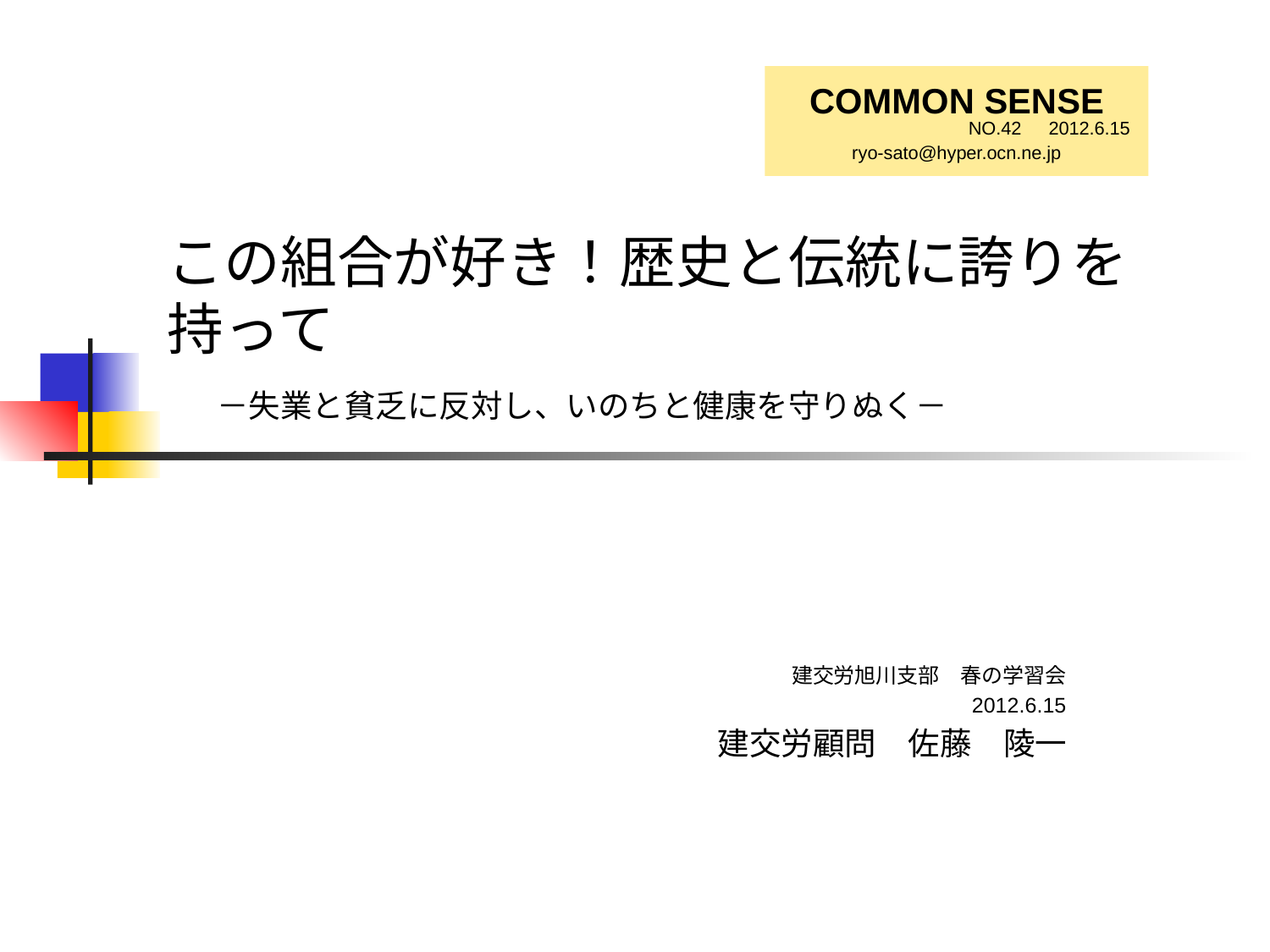

Common Sense
　　　　　No.42　2012.6.15
ryo-sato@hyper.ocn.ne.jp
# この組合が好き！歴史と伝統に誇りを持って　 　－失業と貧乏に反対し、いのちと健康を守りぬく－
建交労旭川支部　春の学習会
2012.6.15
建交労顧問　佐藤　陵一